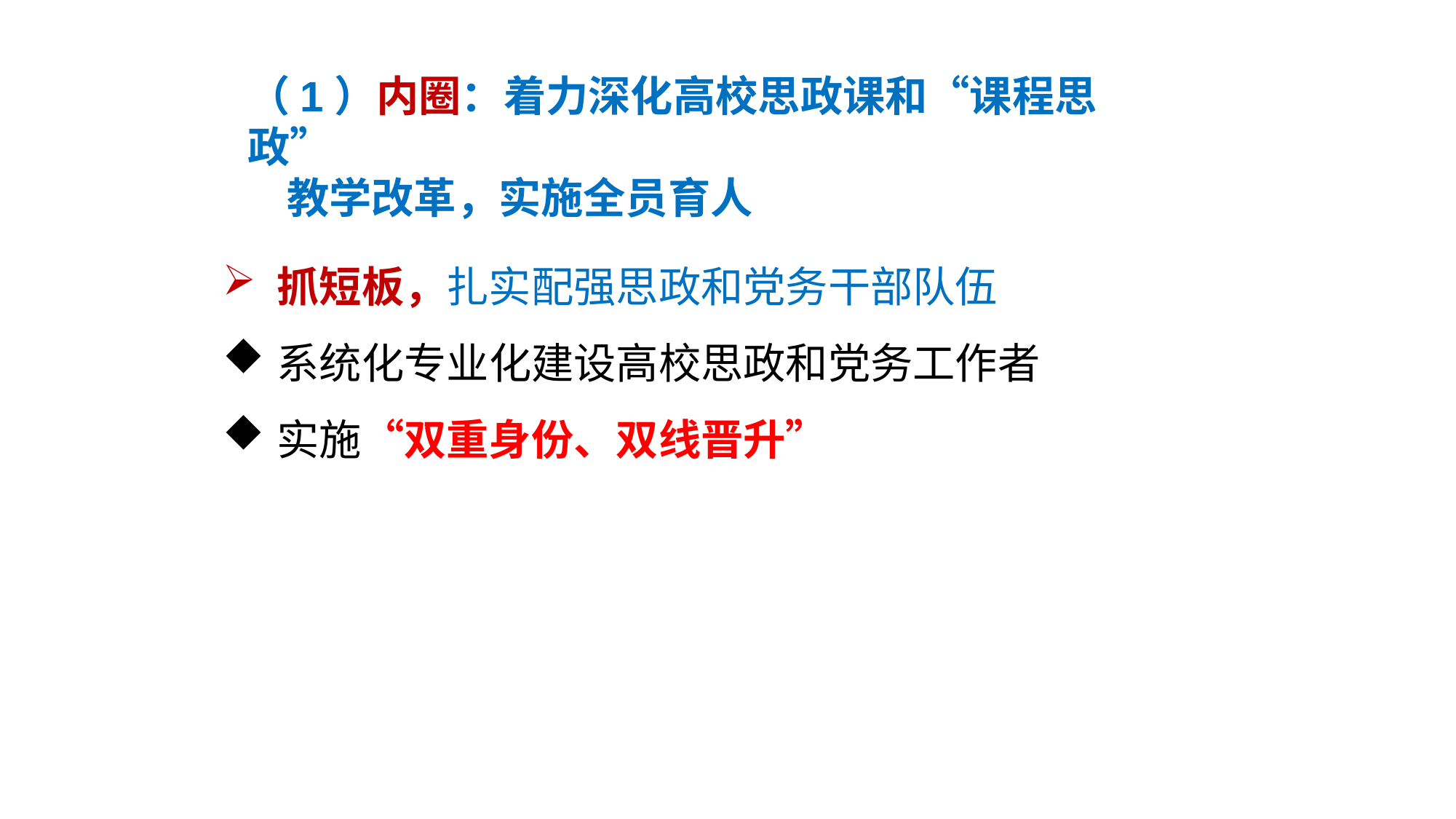

（1）内圈：着力深化高校思政课和“课程思政”
   教学改革，实施全员育人
抓短板，扎实配强思政和党务干部队伍
系统化专业化建设高校思政和党务工作者
实施“双重身份、双线晋升”